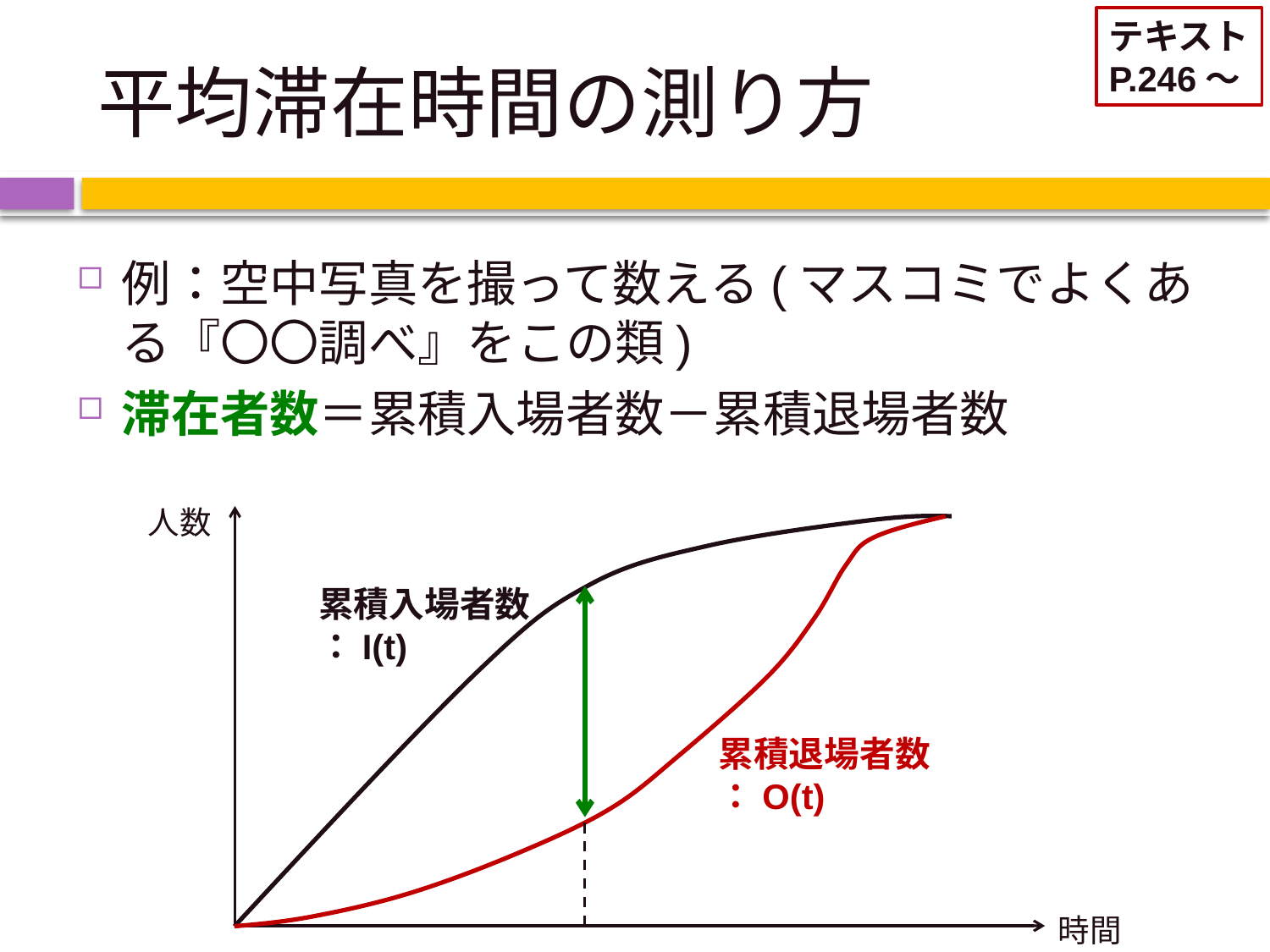

テキスト
P.246～
# 平均滞在時間の測り方
例：空中写真を撮って数える(マスコミでよくある『〇〇調べ』をこの類)
滞在者数＝累積入場者数－累積退場者数
人数

累積入場者数
：I(t)
累積退場者数
：O(t)
時間